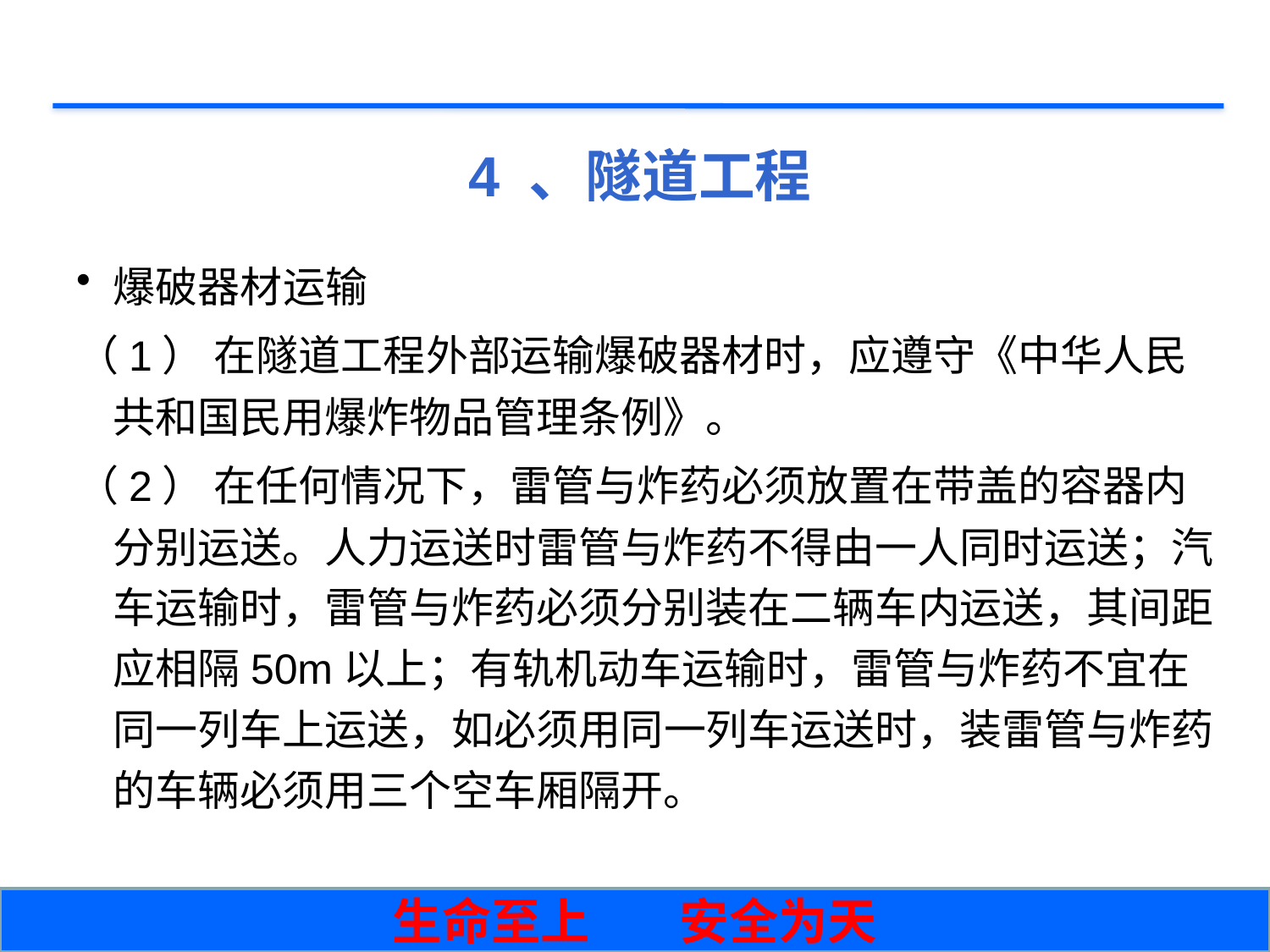

# 4 、隧道工程
爆破器材运输
（1） 在隧道工程外部运输爆破器材时，应遵守《中华人民共和国民用爆炸物品管理条例》。
（2） 在任何情况下，雷管与炸药必须放置在带盖的容器内分别运送。人力运送时雷管与炸药不得由一人同时运送；汽车运输时，雷管与炸药必须分别装在二辆车内运送，其间距应相隔50m以上；有轨机动车运输时，雷管与炸药不宜在同一列车上运送，如必须用同一列车运送时，装雷管与炸药的车辆必须用三个空车厢隔开。